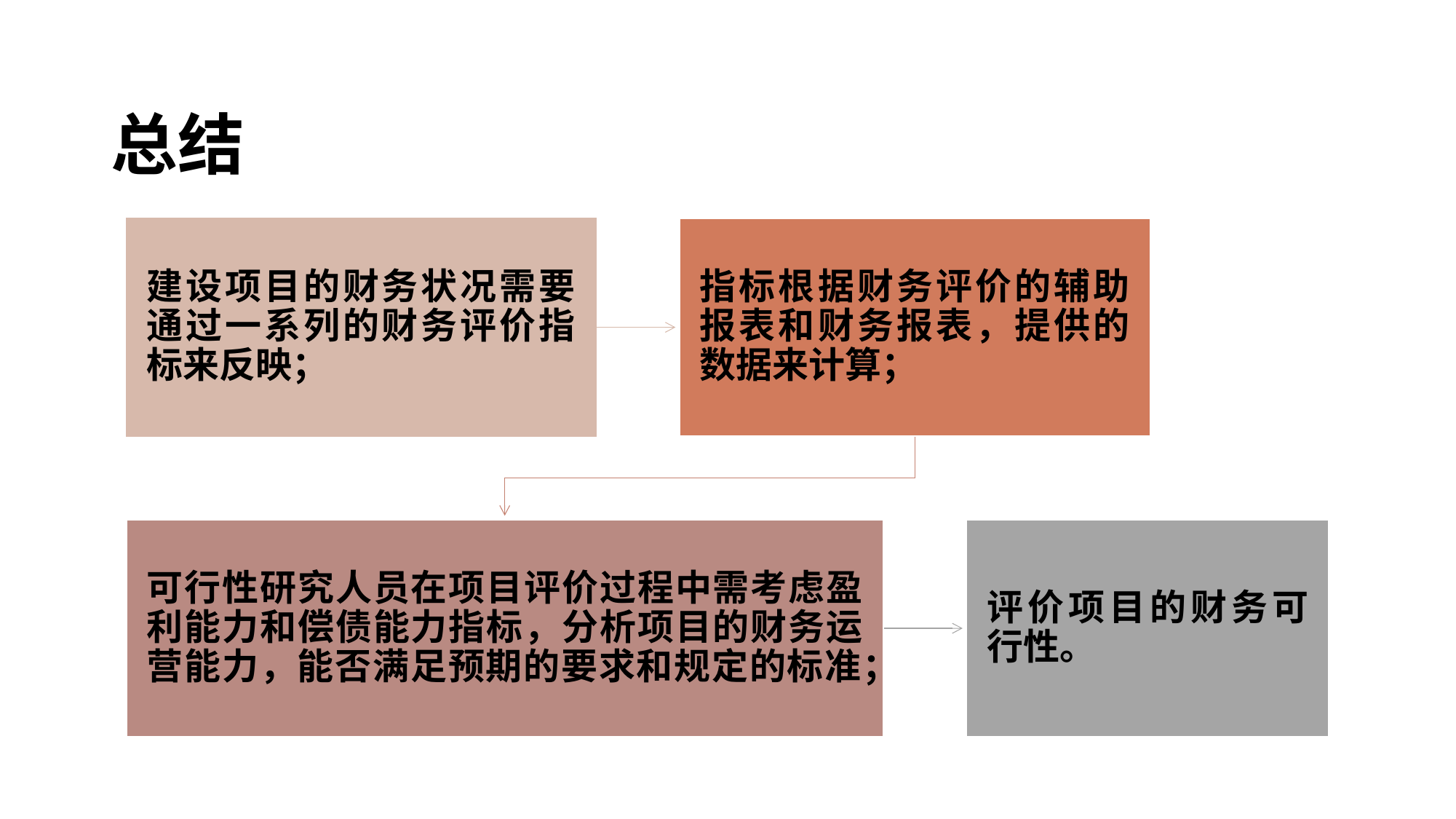

# 总结

建设项目的财务状况需要通过一系列的财务评价指标来反映；

指标根据财务评价的辅助报表和财务报表，提供的数据来计算；

可行性研究人员在项目评价过程中需考虑盈利能力和偿债能力指标，分析项目的财务运营能力，能否满足预期的要求和规定的标准；
评价项目的财务可行性。